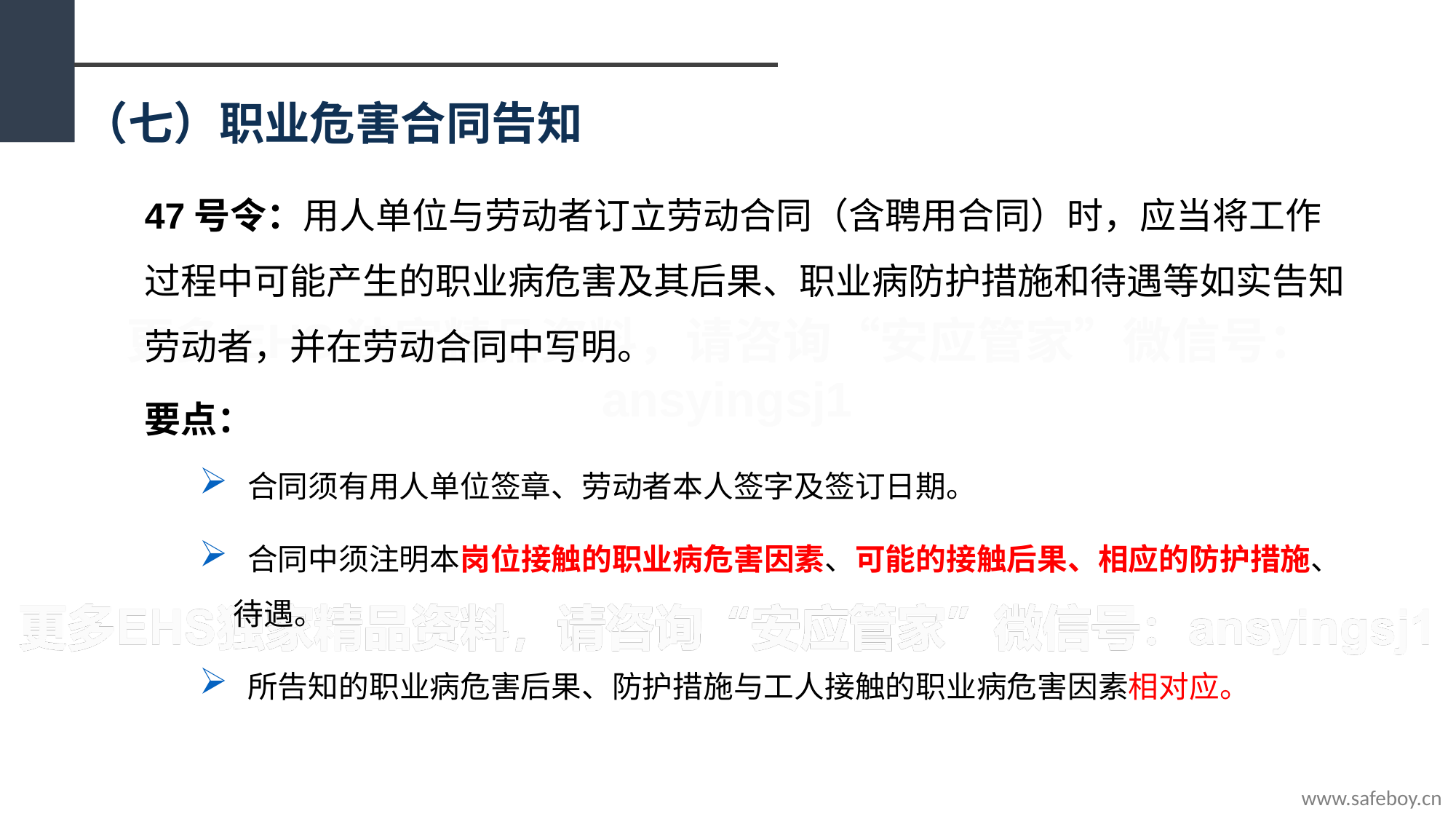

（七）职业危害合同告知
47号令：用人单位与劳动者订立劳动合同（含聘用合同）时，应当将工作过程中可能产生的职业病危害及其后果、职业病防护措施和待遇等如实告知劳动者，并在劳动合同中写明。
要点：
 合同须有用人单位签章、劳动者本人签字及签订日期。
 合同中须注明本岗位接触的职业病危害因素、可能的接触后果、相应的防护措施、待遇。
 所告知的职业病危害后果、防护措施与工人接触的职业病危害因素相对应。